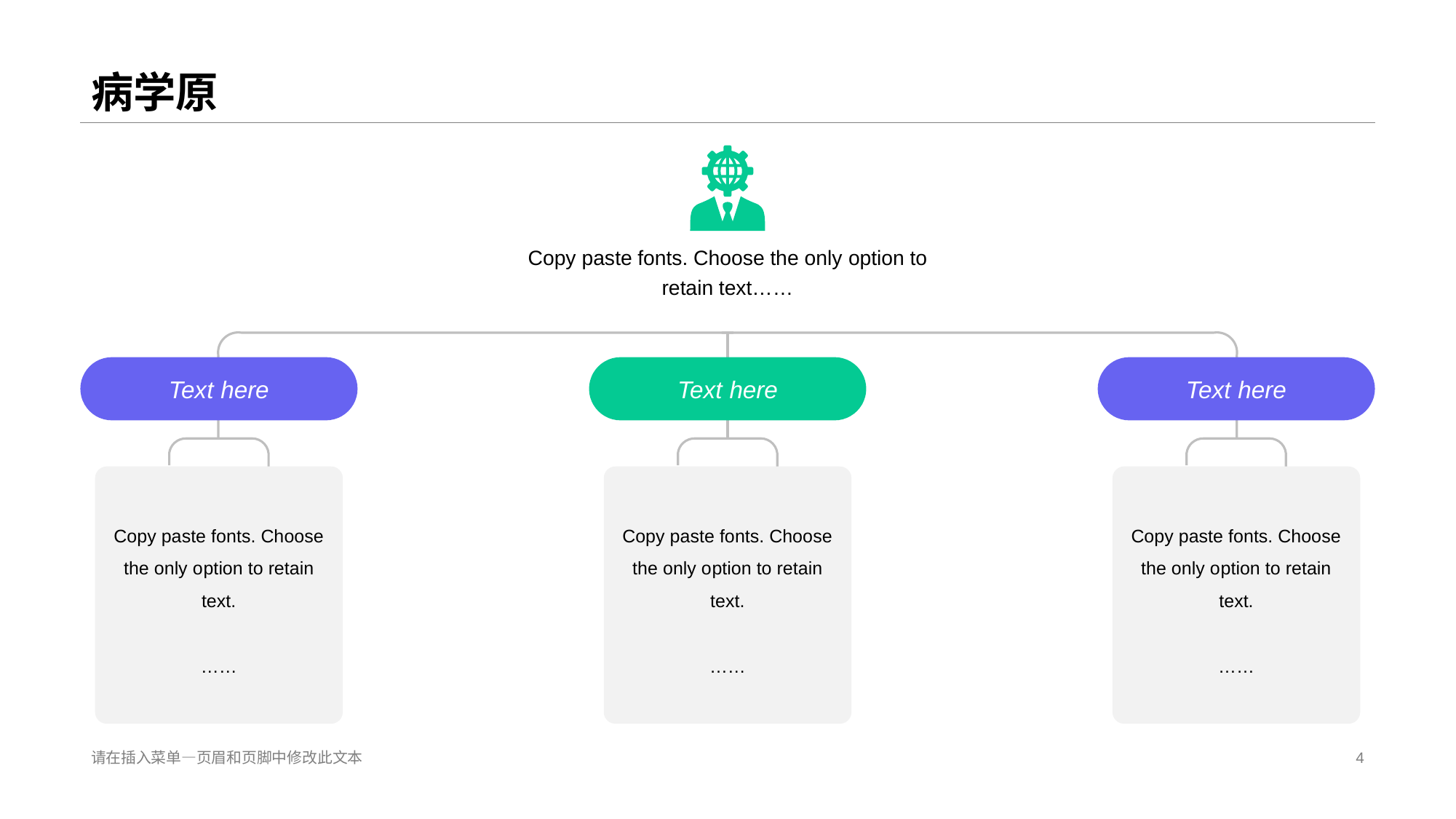

# 病学原

Copy paste fonts. Choose the only  option to retain text……

Text  here
Text  here
Text  here

Copy paste fonts. Choose the only o ption to retain text.

……
Copy paste fonts. Choose the only o ption to retain text.

……
Copy paste fonts. Choose the only o ption to retain text.

……
请在插入菜单—页眉和页脚中修改此文本
4